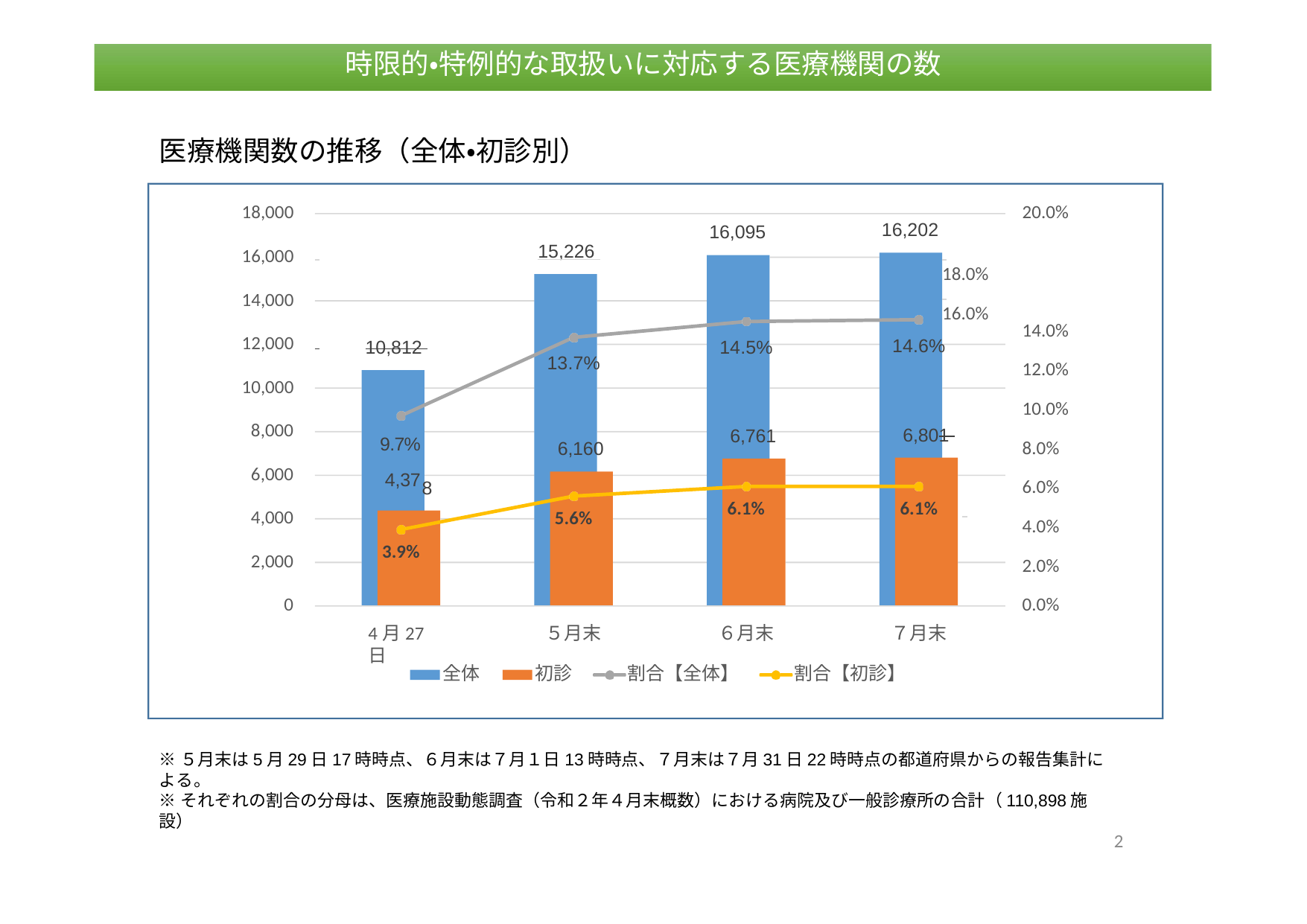

時限的・特例的な取扱いに対応する医療機関の数
# 時限的・特例的な取扱いに対応する医療機関の数
医療機関数の推移（全体・初診別）

18,000
20.0%
16,202
16,095
 	15,226
 	   18.0%
16,000
 	   16.0%
14,000
14.0%
12,000
14.6%
 	10,812
14.5%
13.7%
12.0%

9.7%

4,37
10,000
10.0%
8,000
6,801
6,761
8.0%
6,160
6,000
6.0%
8
6.1%
6.1%
4,000
5.6%
4.0%
3.9%
2,000
2.0%
0
0.0%
4月27日
５月末
６月末
７月末
全体
初診
割合【全体】
割合【初診】

※５月末は5月29日17時時点、６月末は７月１日13時時点、７月末は７月31日22時時点の都道府県からの報告集計による。
※それぞれの割合の分母は、医療施設動態調査（令和２年４月末概数）における病院及び一般診療所の合計（110,898施設）
2